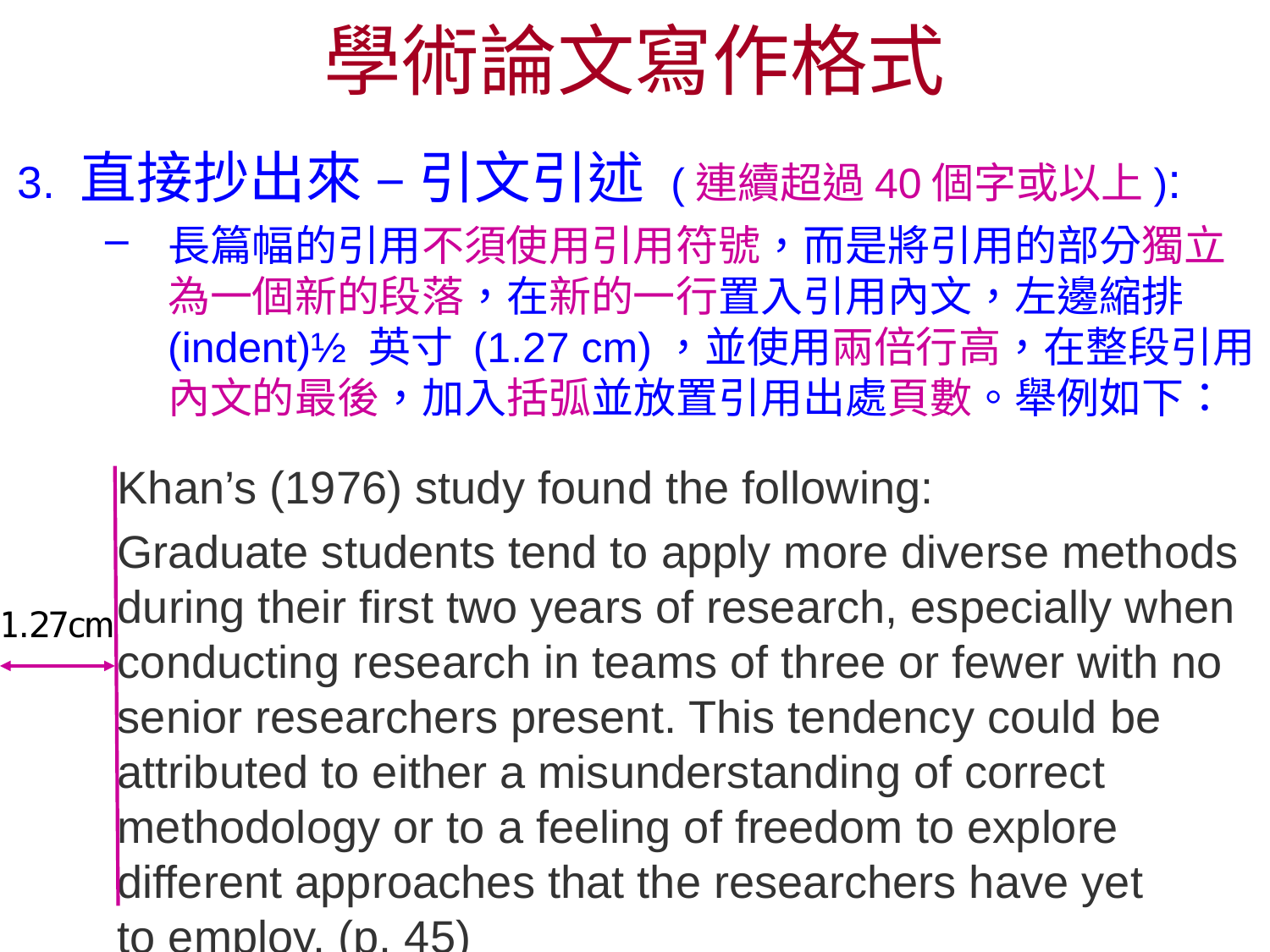

# 學術論文寫作格式
直接抄出來 – 引文引述 (連續超過40個字或以上):
長篇幅的引用不須使用引用符號，而是將引用的部分獨立為一個新的段落，在新的一行置入引用內文，左邊縮排 (indent)½ 英寸 (1.27 cm)，並使用兩倍行高，在整段引用內文的最後，加入括弧並放置引用出處頁數。舉例如下：
Khan’s (1976) study found the following:
Graduate students tend to apply more diverse methods during their first two years of research, especially when conducting research in teams of three or fewer with no senior researchers present. This tendency could be attributed to either a misunderstanding of correct methodology or to a feeling of freedom to explore different approaches that the researchers have yet to employ. (p. 45)

1.27cm